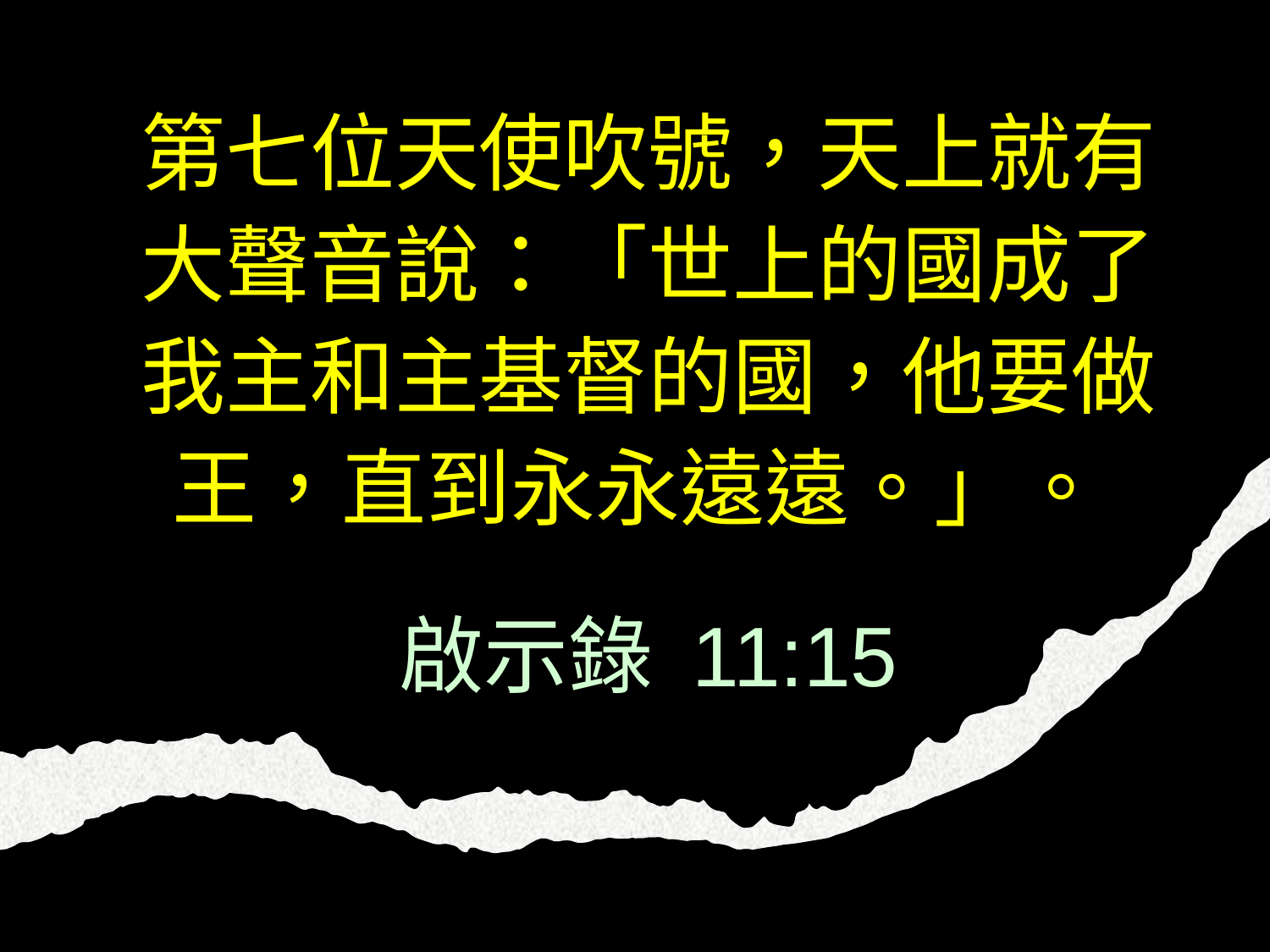

第七位天使吹號，天上就有大聲音說：「世上的國成了我主和主基督的國，他要做王，直到永永遠遠。」。
啟示錄 11:15